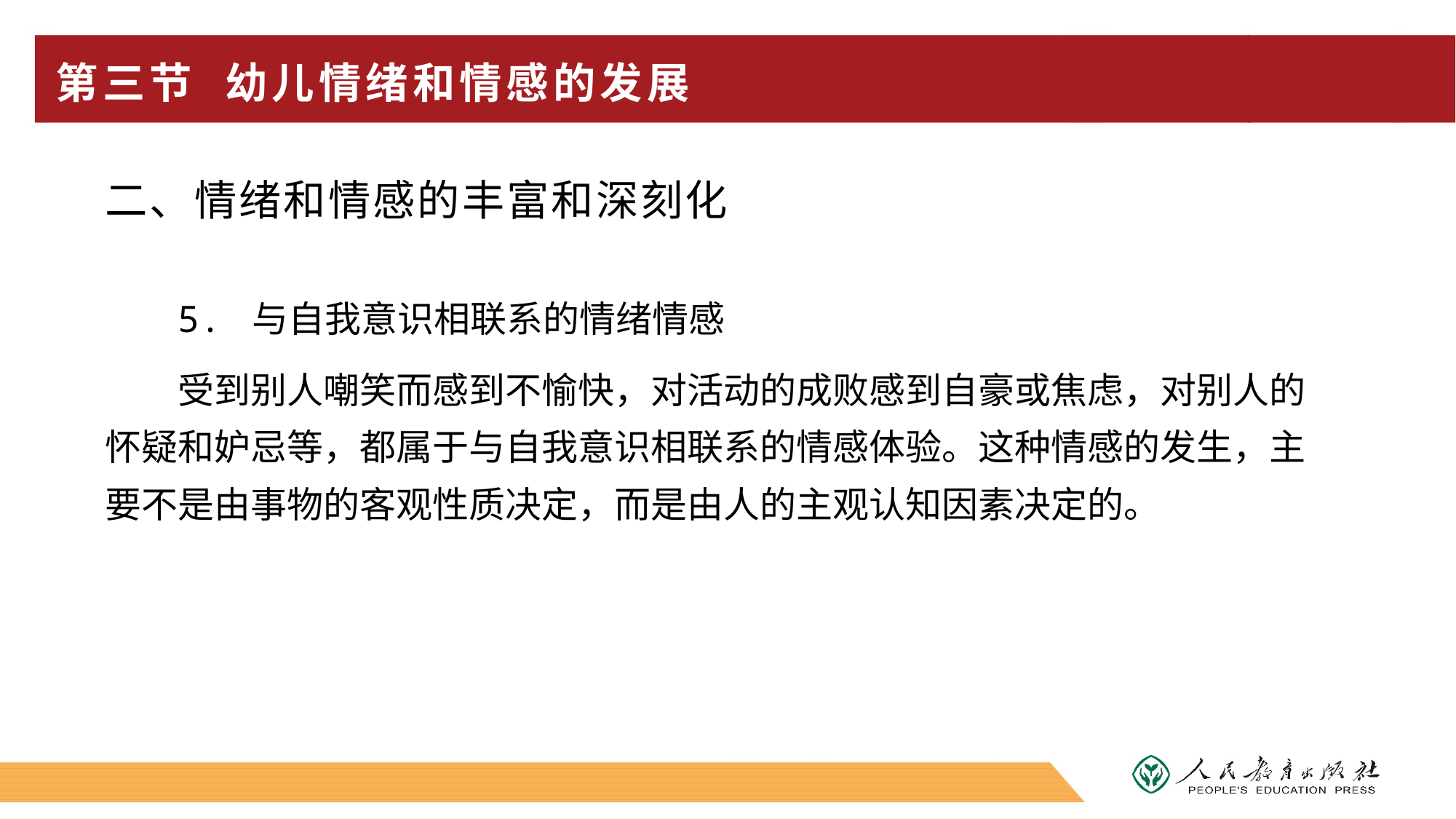

# 第三节  幼儿情绪和情感的发展
二、情绪和情感的丰富和深刻化
5. 与自我意识相联系的情绪情感
受到别人嘲笑而感到不愉快，对活动的成败感到自豪或焦虑，对别人的怀疑和妒忌等，都属于与自我意识相联系的情感体验。这种情感的发生，主要不是由事物的客观性质决定，而是由人的主观认知因素决定的。